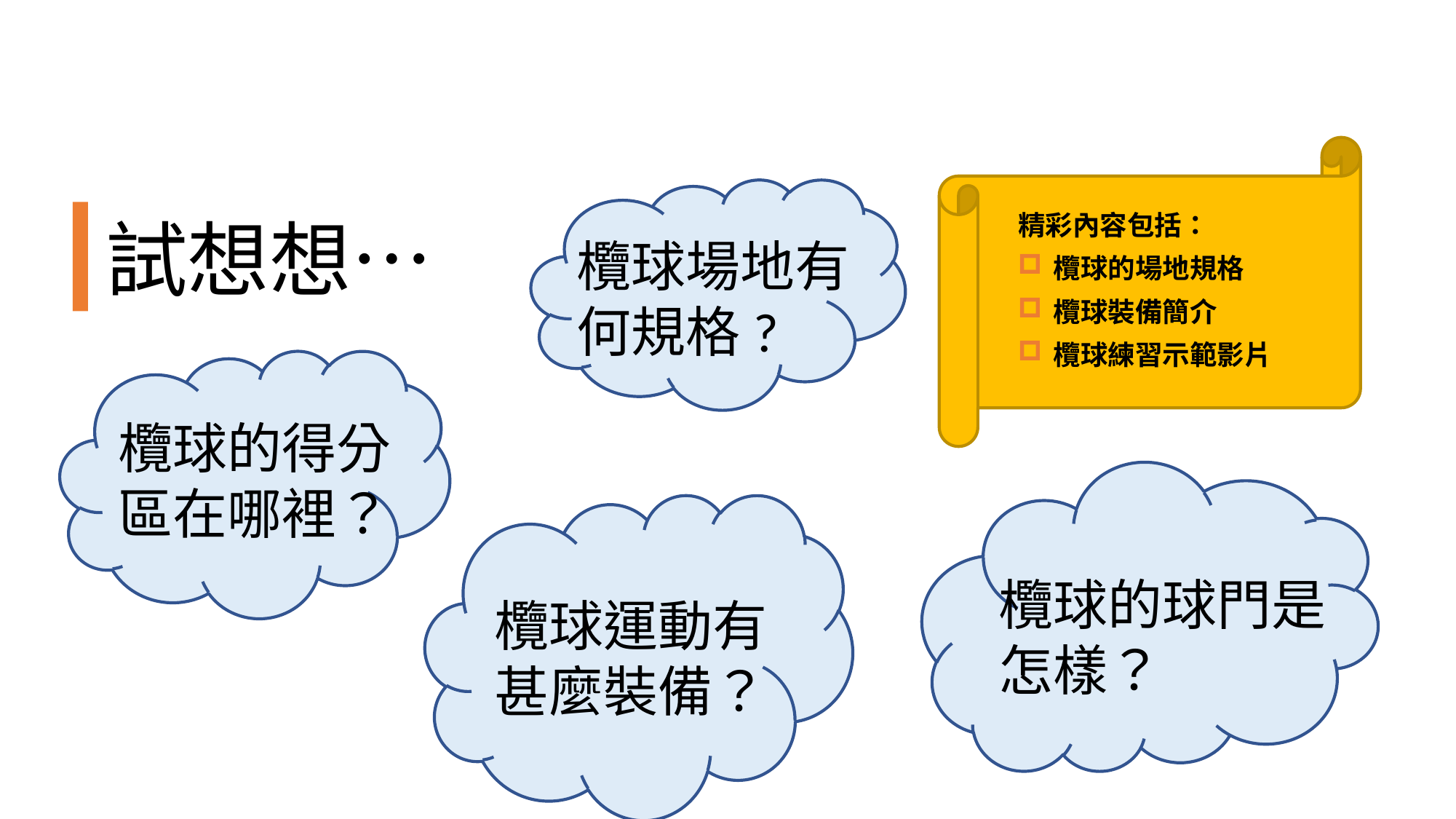

# 試想想…

精彩內容包括：
欖球的場地規格
欖球裝備簡介
欖球練習示範影片

欖球場地有何規格?

欖球的得分區在哪裡？

欖球的球門是怎樣？

欖球運動有甚麼裝備？